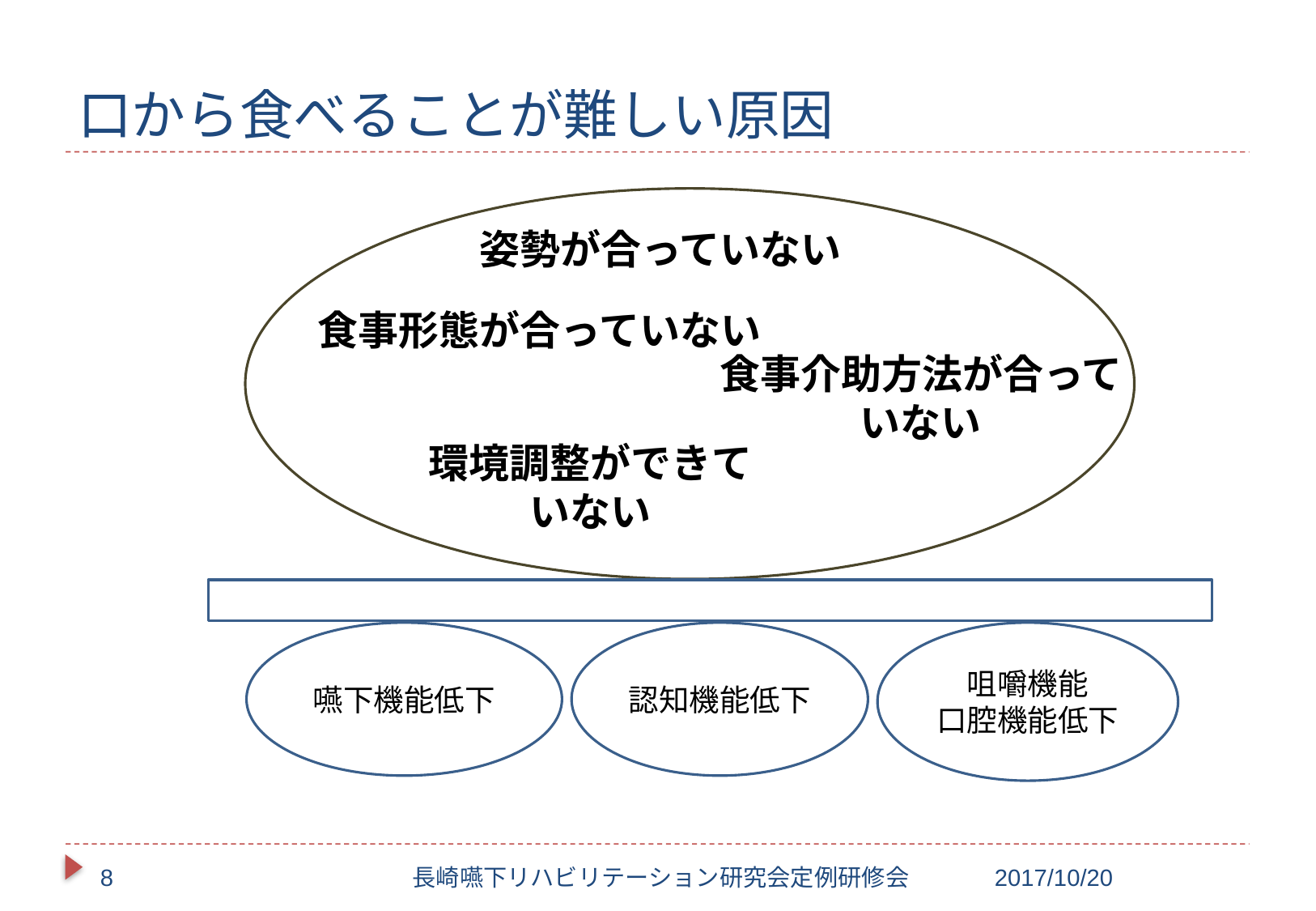

# 口から食べることが難しい原因

姿勢が合っていない
食事形態が合っていない
食事介助方法が合っていない
環境調整ができていない

咀嚼機能
口腔機能低下
嚥下機能低下
認知機能低下
8
長崎嚥下リハビリテーション研究会定例研修会
2017/10/20